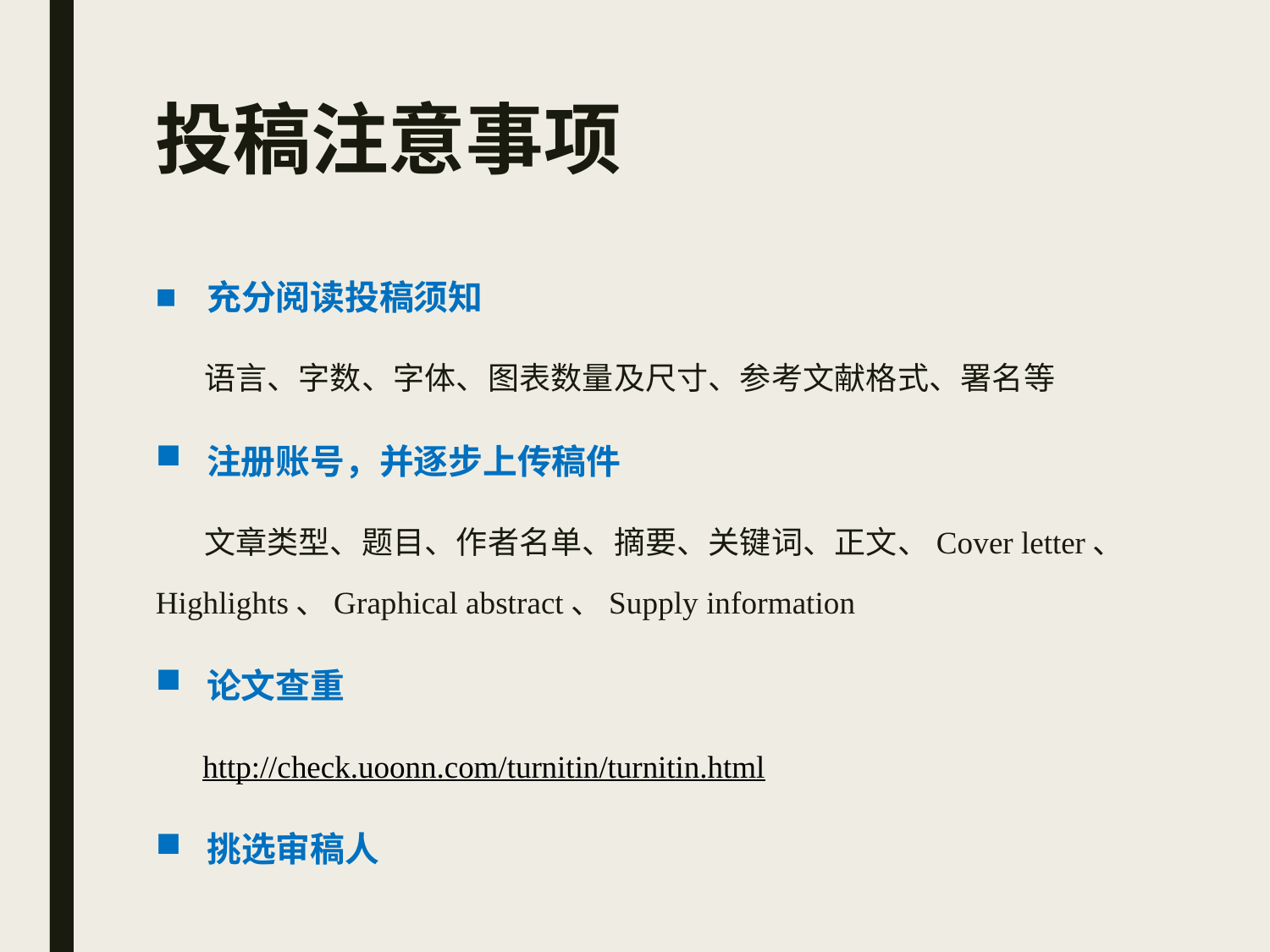

# 投稿注意事项
充分阅读投稿须知
      语言、字数、字体、图表数量及尺寸、参考文献格式、署名等
注册账号，并逐步上传稿件
      文章类型、题目、作者名单、摘要、关键词、正文、Cover letter、Highlights、Graphical abstract、Supply information
论文查重
      http://check.uoonn.com/turnitin/turnitin.html
挑选审稿人